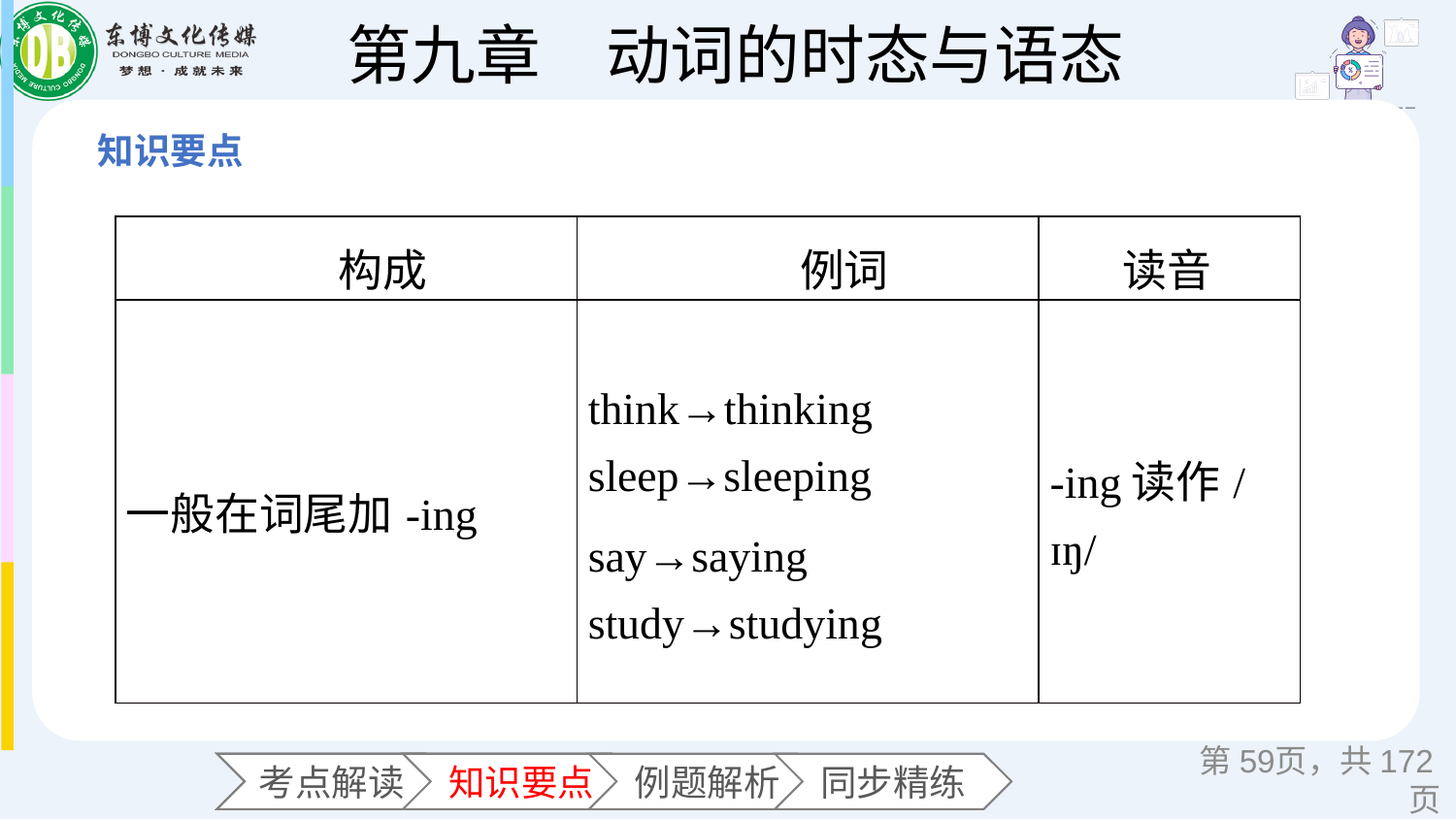

| 构成 | 例词 | 读音 |
| --- | --- | --- |
| 一般在词尾加-ing | think→thinking　　sleep→sleeping say→saying　　study→studying | -ing读作/ɪŋ/ |
第59页，共172页